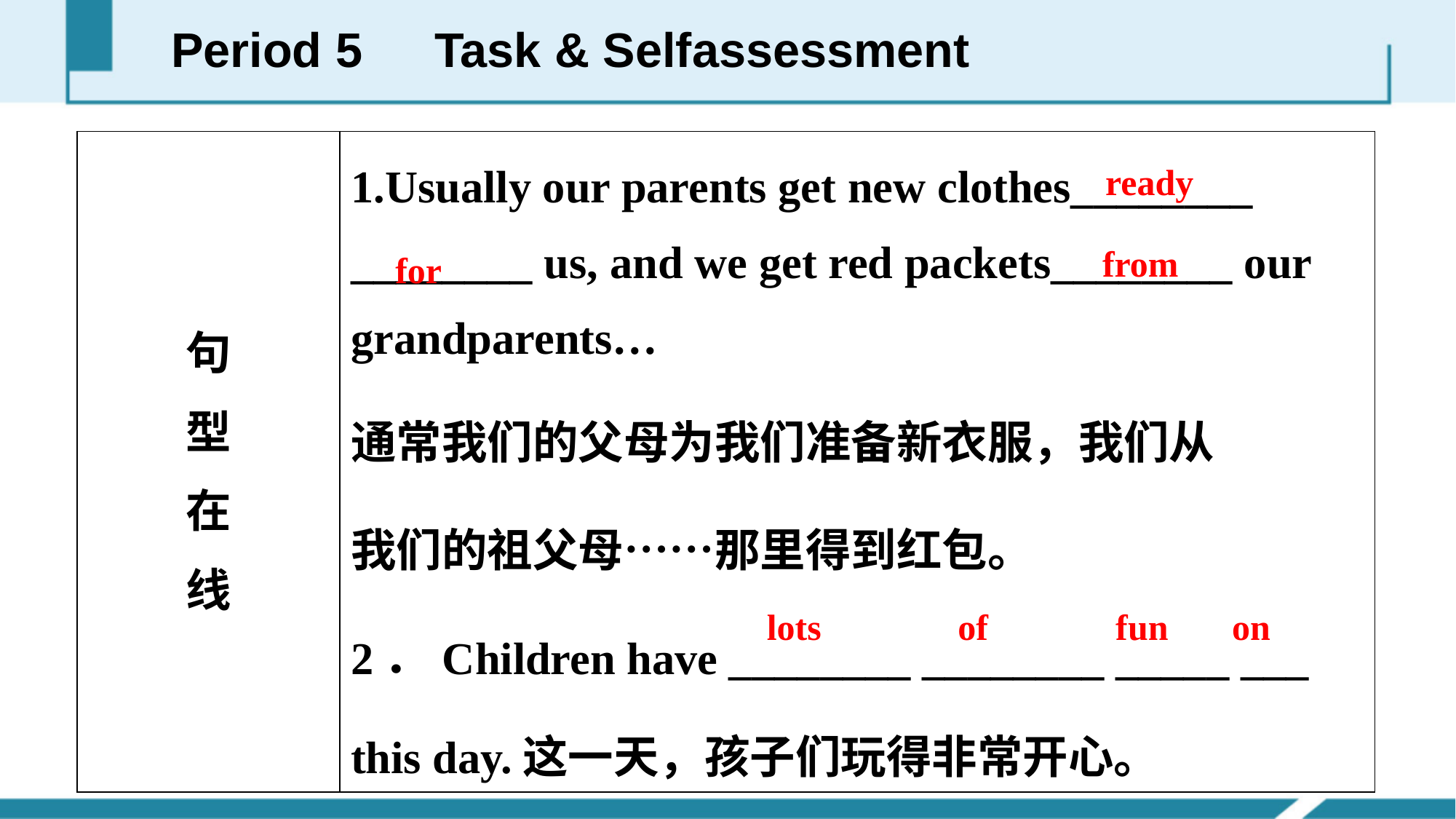

Period 5　Task & Self­assessment
| 句 型 在 线 | 1.Usually our parents get new clothes\_\_\_\_\_\_\_\_ \_\_\_\_\_\_\_\_ us, and we get red packets\_\_\_\_\_\_\_\_ our grandparents… 通常我们的父母为我们准备新衣服，我们从 我们的祖父母……那里得到红包。 2．Children have \_\_\_\_\_\_\_\_ \_\_\_\_\_\_\_\_ \_\_\_\_\_ \_\_\_ this day.这一天，孩子们玩得非常开心。 |
| --- | --- |
ready
 from
 for
lots               of              fun       on